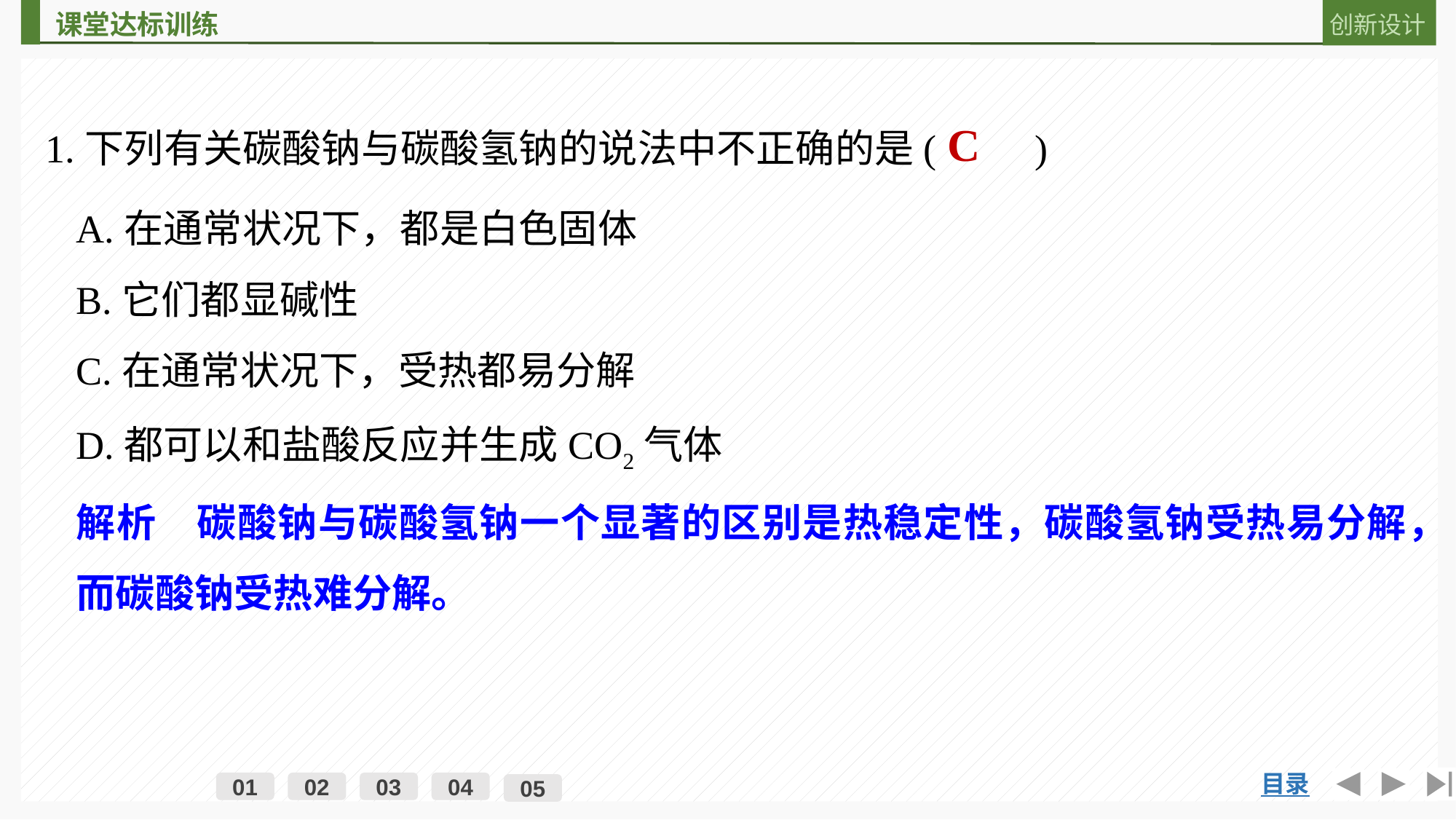

1.下列有关碳酸钠与碳酸氢钠的说法中不正确的是(　　)
C
A.在通常状况下，都是白色固体
B.它们都显碱性
C.在通常状况下，受热都易分解
D.都可以和盐酸反应并生成CO2气体
解析　碳酸钠与碳酸氢钠一个显著的区别是热稳定性，碳酸氢钠受热易分解，而碳酸钠受热难分解。